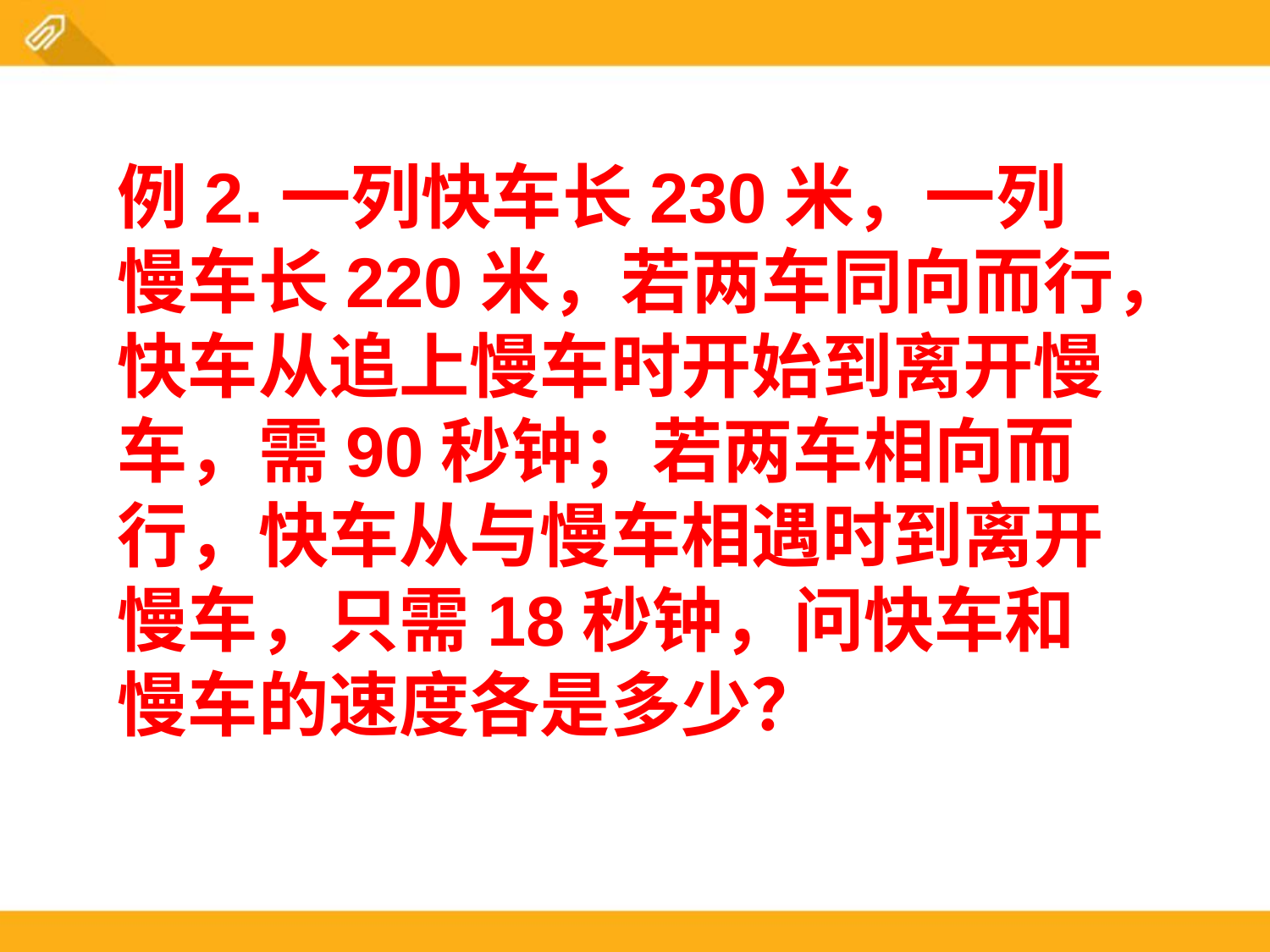

例2.一列快车长230米，一列慢车长220米，若两车同向而行，快车从追上慢车时开始到离开慢车，需90秒钟；若两车相向而行，快车从与慢车相遇时到离开慢车，只需18秒钟，问快车和慢车的速度各是多少？